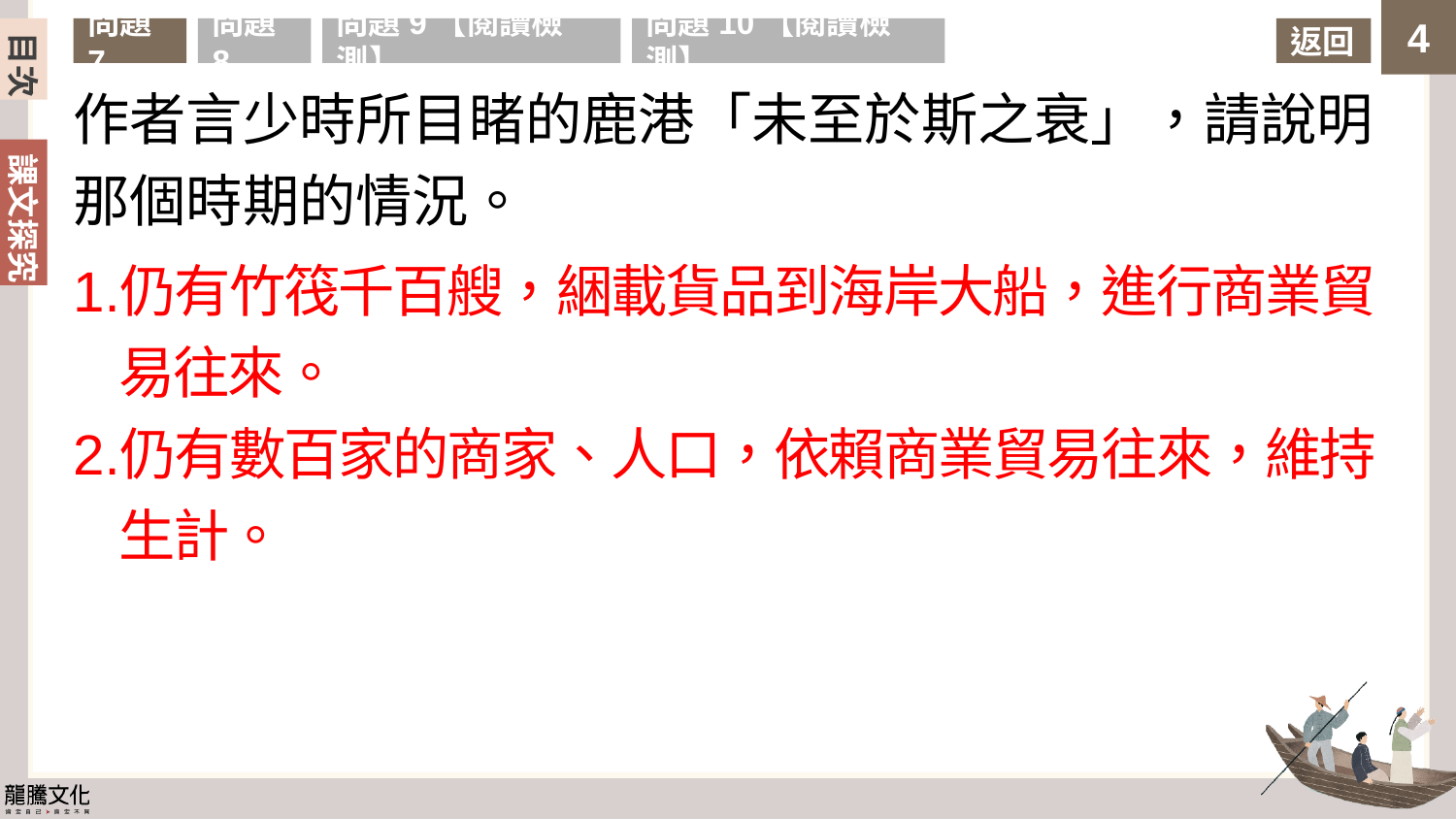

目次
問題7
問題8
問題9【閱讀檢測】
問題10【閱讀檢測】
返回
作者言少時所目睹的鹿港「未至於斯之衰」，請說明那個時期的情況。
仍有竹筏千百艘，綑載貨品到海岸大船，進行商業貿易往來。
仍有數百家的商家、人口，依賴商業貿易往來，維持生計。